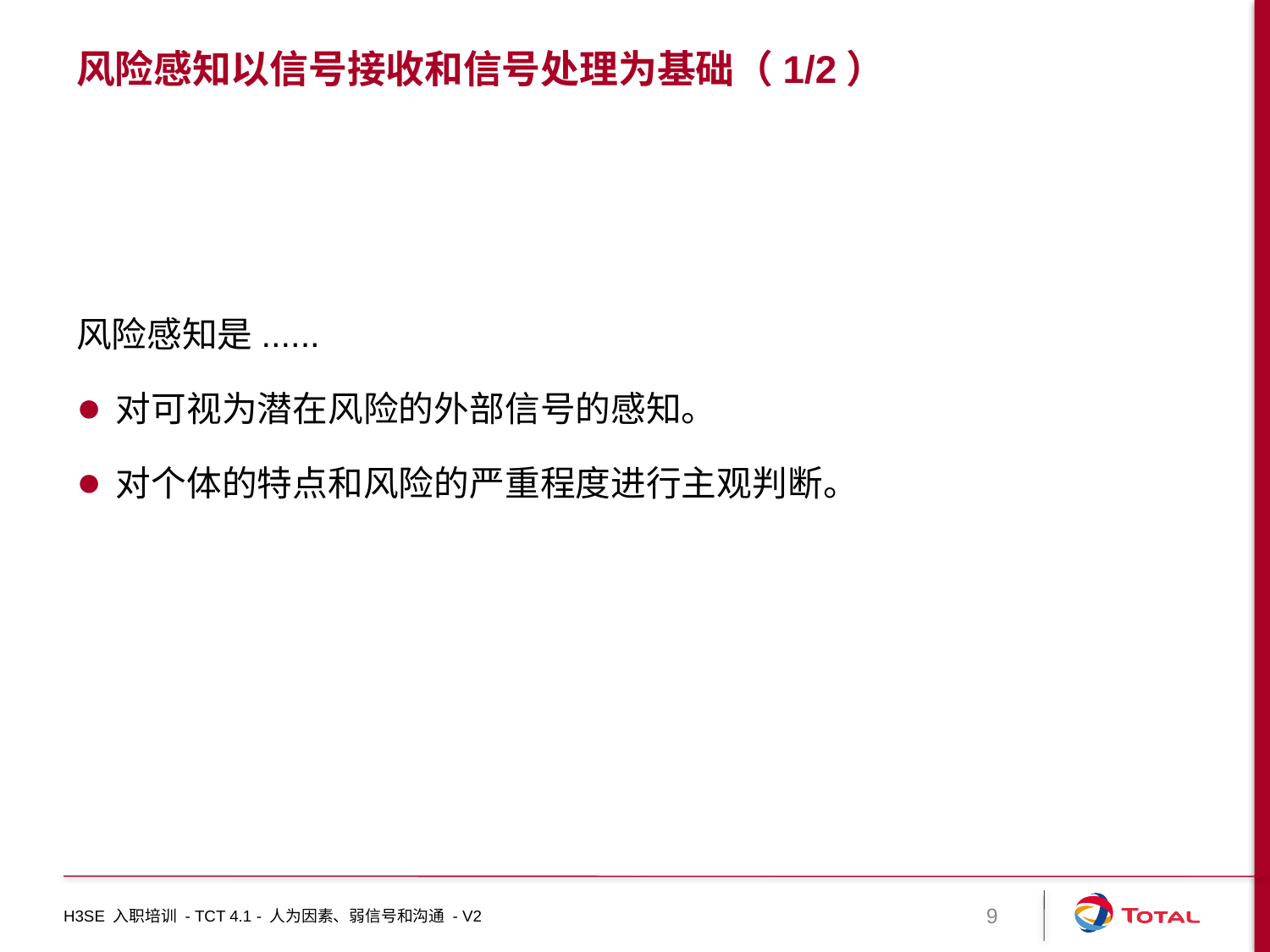

# 风险感知以信号接收和信号处理为基础（1/2）
风险感知是......
对可视为潜在风险的外部信号的感知。
对个体的特点和风险的严重程度进行主观判断。

H3SE 入职培训 - TCT 4.1 - 人为因素、弱信号和沟通 - V2
9